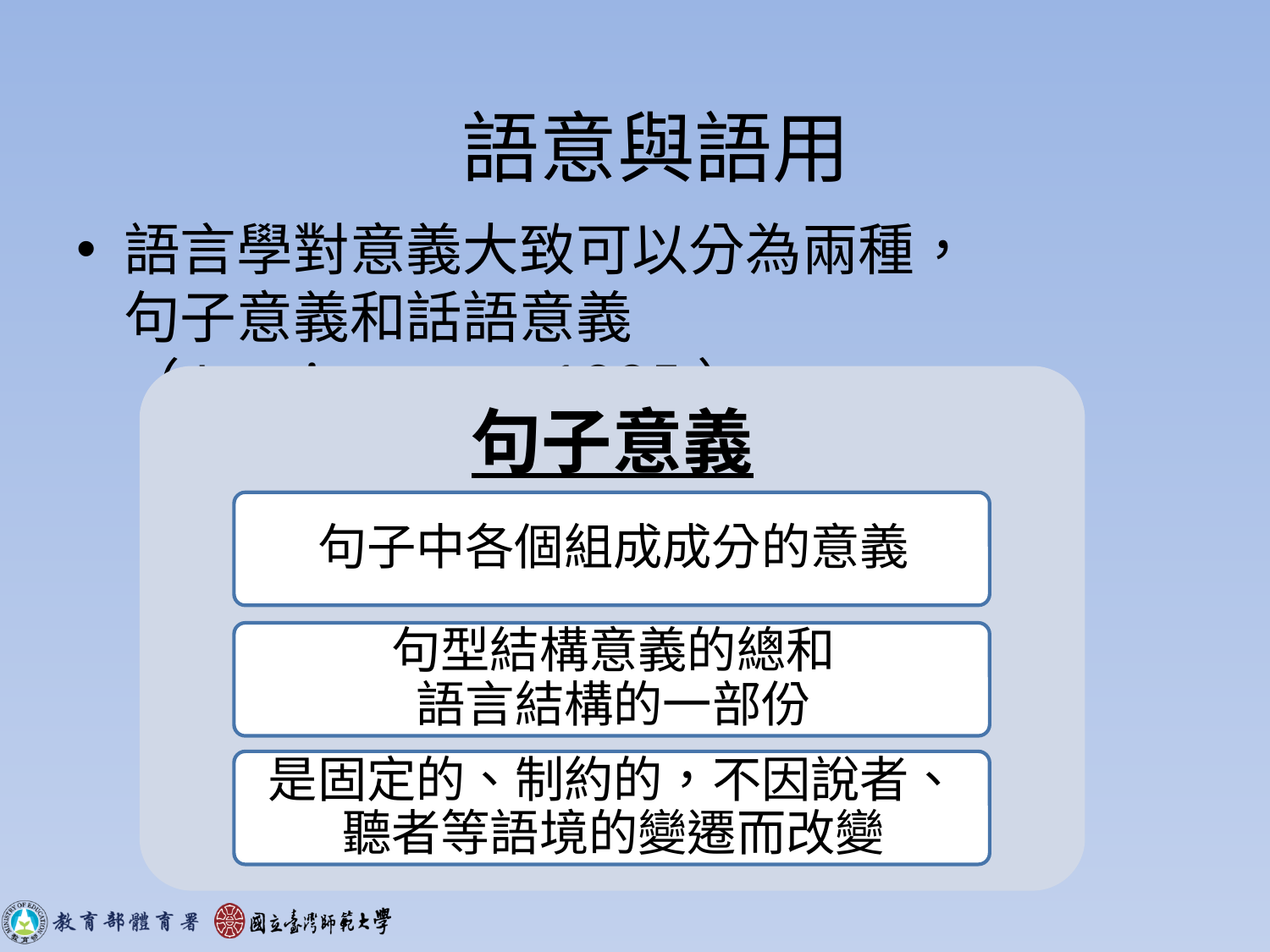

# 語意與語用
語言學對意義大致可以分為兩種，
句子意義和話語意義（Levinson，1995）。
句子意義
句子中各個組成成分的意義
句型結構意義的總和
語言結構的一部份
是固定的、制約的，不因說者、
聽者等語境的變遷而改變